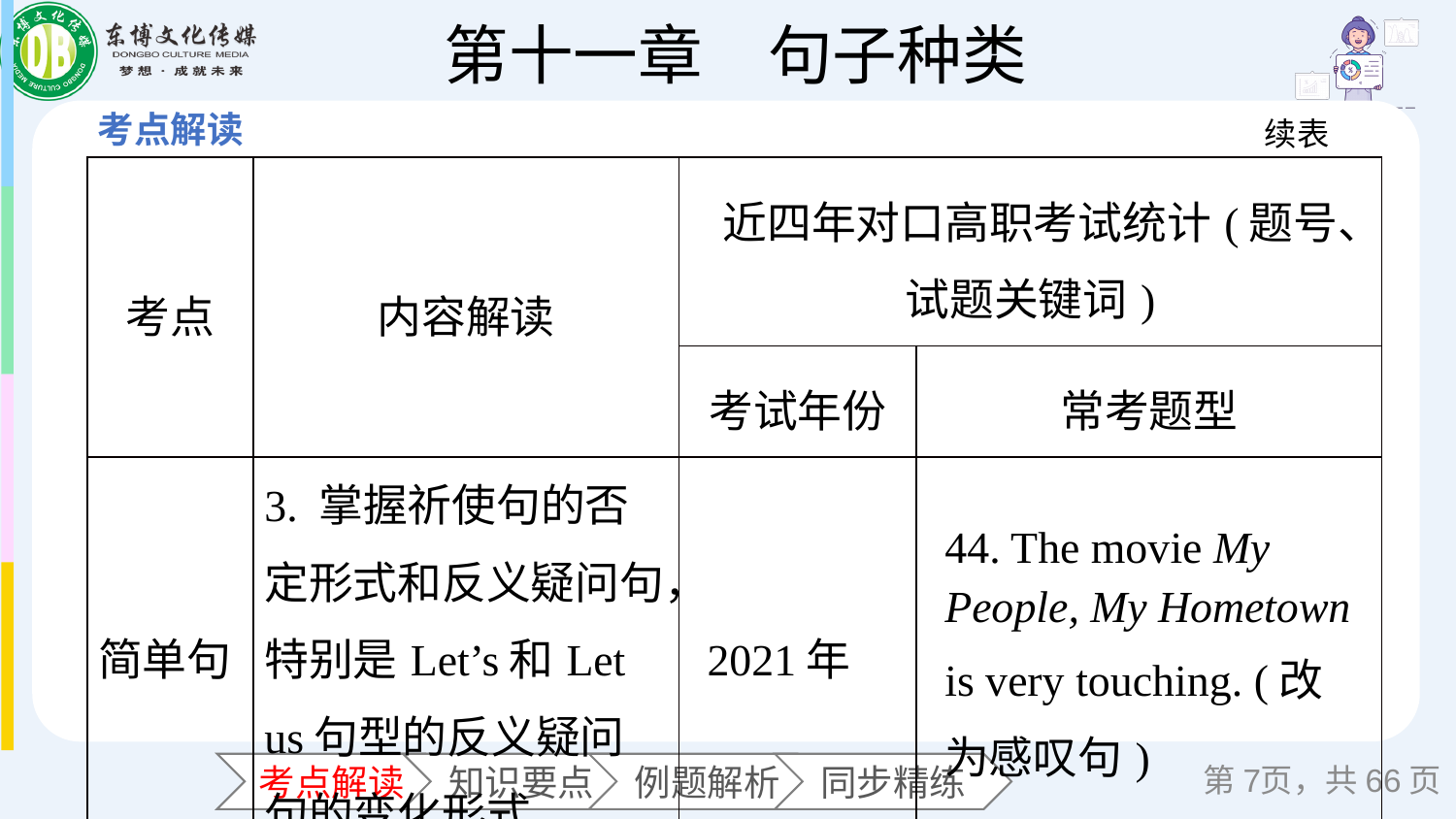

续表
| 考点 | 内容解读 | 近四年对口高职考试统计(题号、试题关键词) |  |
| --- | --- | --- | --- |
|  |  | 考试年份 | 常考题型 |
| 简单句 | 3. 掌握祈使句的否定形式和反义疑问句，特别是Let’s和Let us句型的反义疑问句的变化形式 | 2021年 | 44. The movie My People, My Hometown is very touching. (改为感叹句) |
第7页，共66页